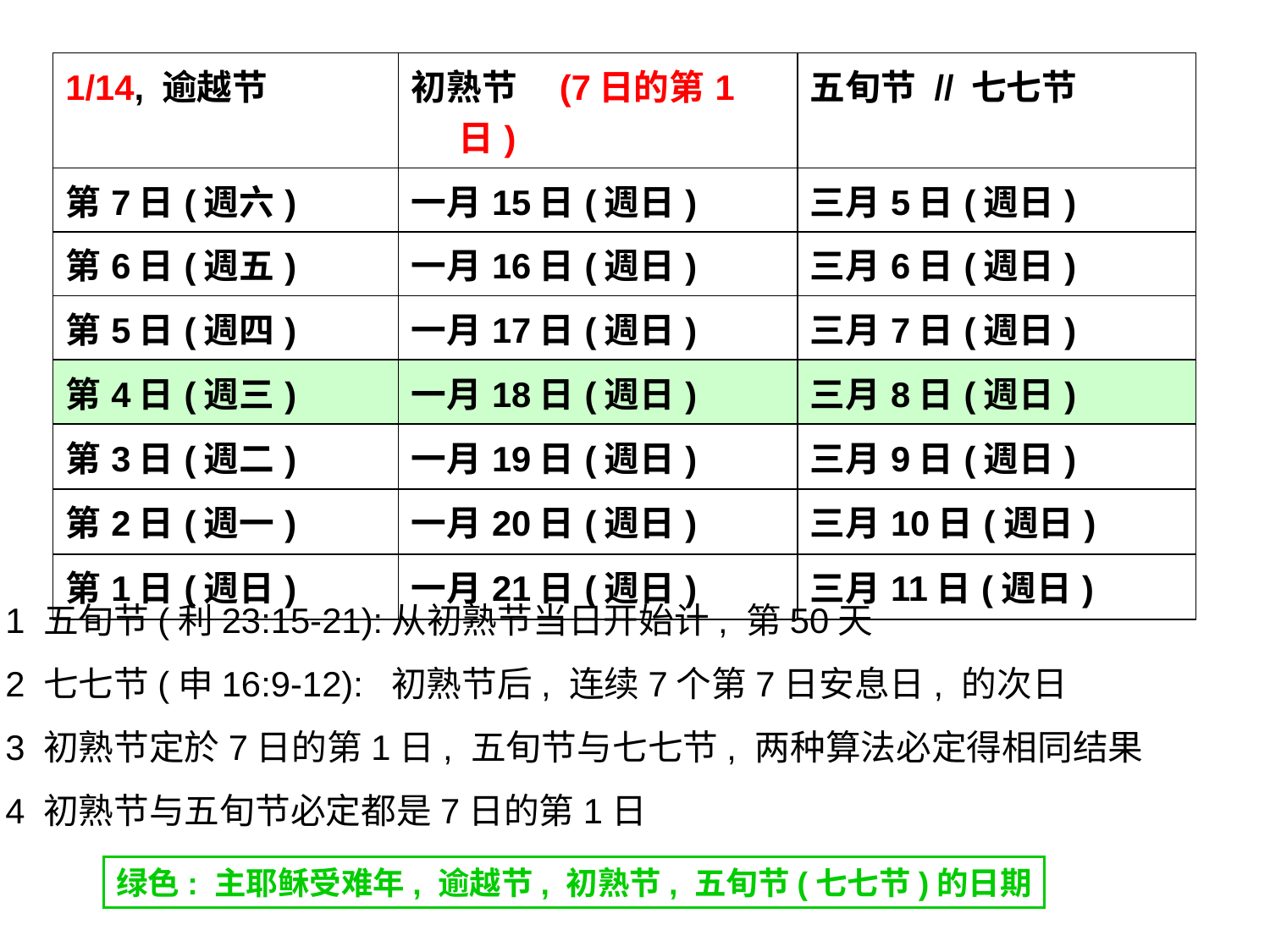

| 1/14, 逾越节 | 初熟节 (7日的第1日) | 五旬节 // 七七节 |
| --- | --- | --- |
| 第7日(週六) | 一月15日(週日) | 三月5日(週日) |
| 第6日(週五) | 一月16日(週日) | 三月6日(週日) |
| 第5日(週四) | 一月17日(週日) | 三月7日(週日) |
| 第4日(週三) | 一月18日(週日) | 三月8日(週日) |
| 第3日(週二) | 一月19日(週日) | 三月9日(週日) |
| 第2日(週一) | 一月20日(週日) | 三月10日(週日) |
| 第1日(週日) | 一月21日(週日) | 三月11日(週日) |
1 五旬节(利23:15-21):从初熟节当日开始计, 第50天

2 七七节(申16:9-12):  初熟节后, 连续7个第7日安息日, 的次日

3 初熟节定於7日的第1日, 五旬节与七七节, 两种算法必定得相同结果

4 初熟节与五旬节必定都是7日的第1日
绿色: 主耶稣受难年, 逾越节, 初熟节, 五旬节(七七节)的日期